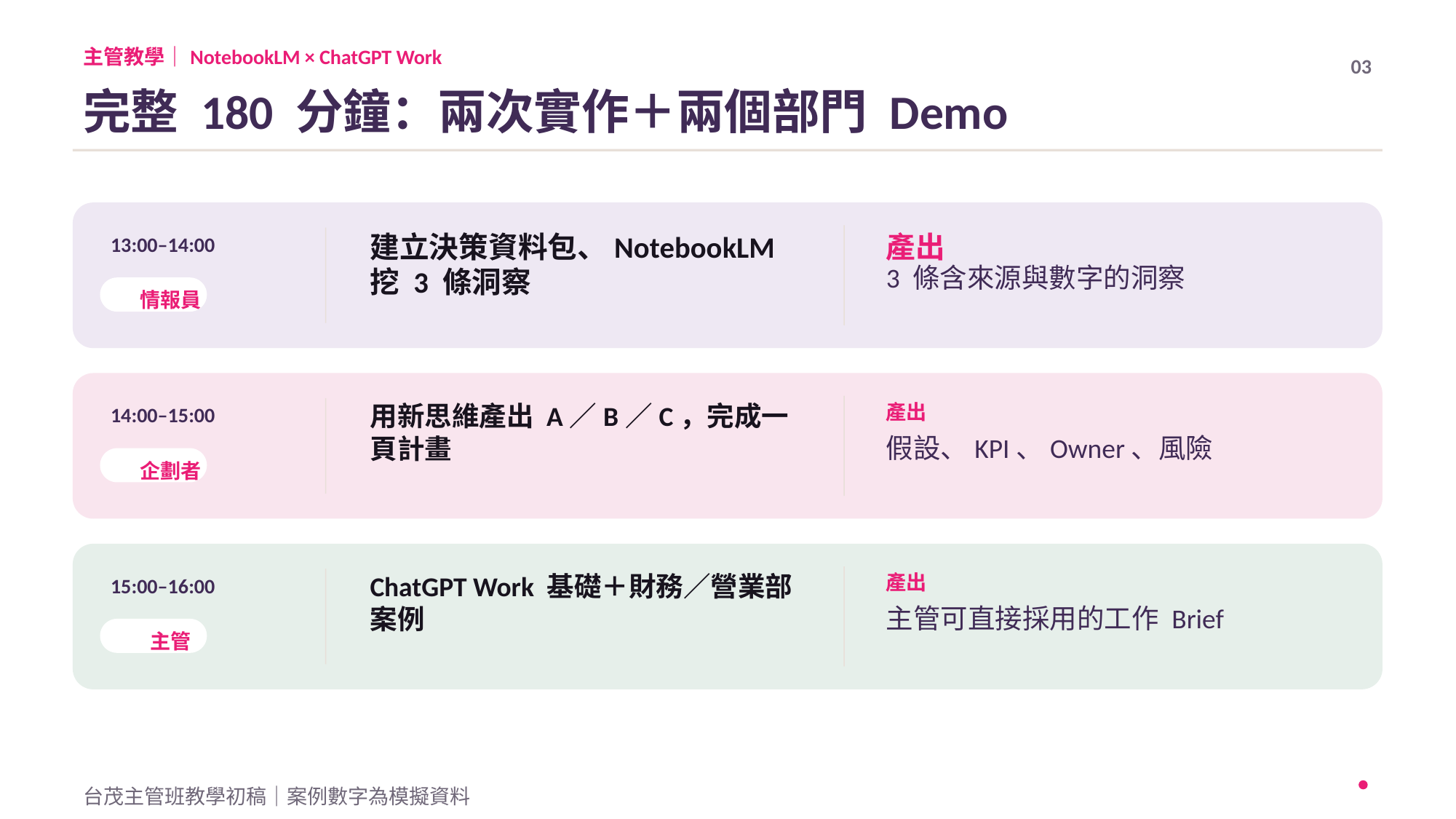

主管教學｜NotebookLM × ChatGPT Work
03
完整 180 分鐘：兩次實作＋兩個部門 Demo

建立決策資料包、NotebookLM 挖 3 條洞察
產出

13:00–14:00

3 條含來源與數字的洞察

情報員

用新思維產出 A／B／C，完成一頁計畫
產出

14:00–15:00

假設、KPI、Owner、風險

企劃者

ChatGPT Work 基礎＋財務／營業部案例
產出

15:00–16:00

主管可直接採用的工作 Brief

主管
台茂主管班教學初稿｜案例數字為模擬資料